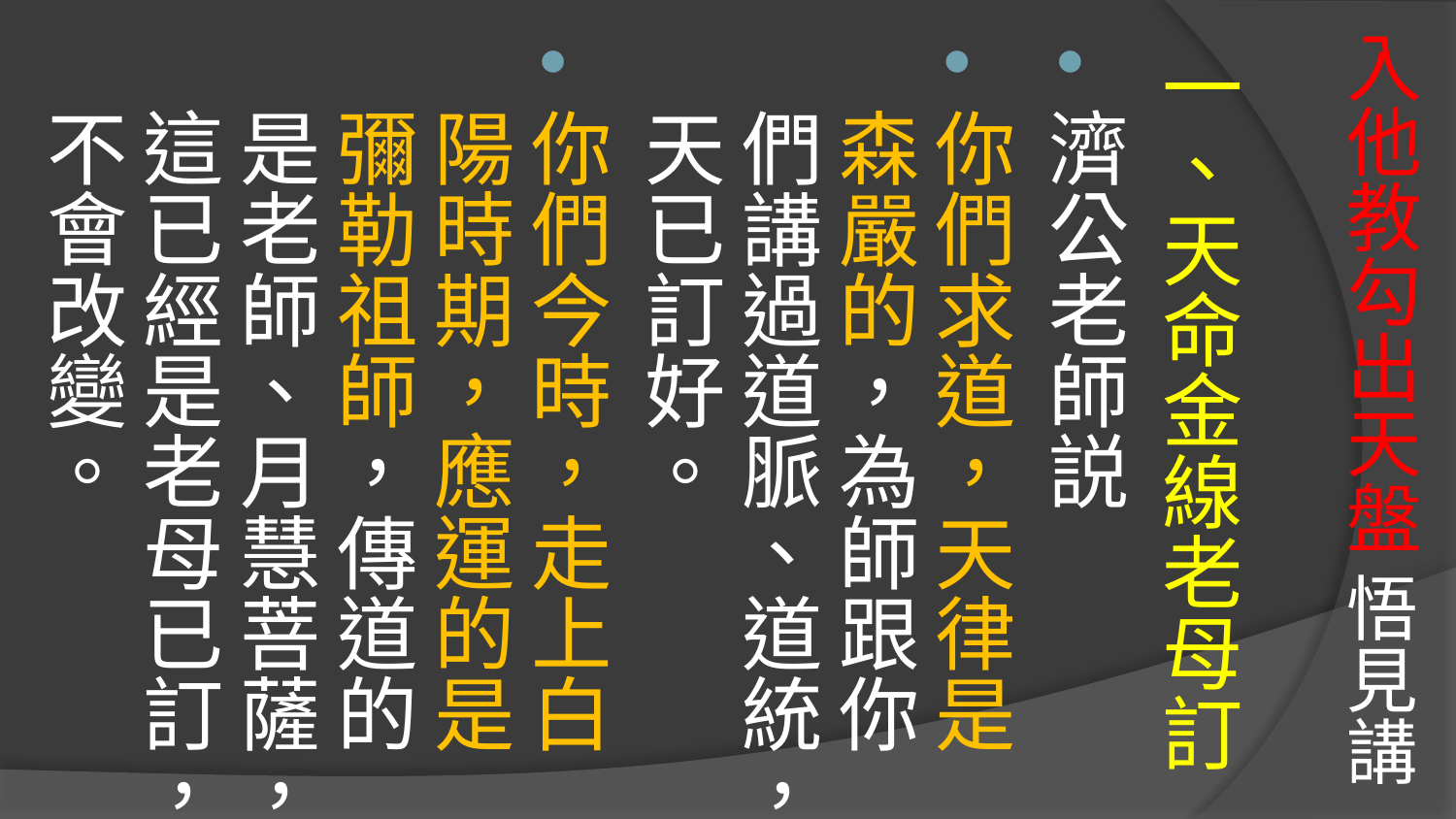

# 入他教勾出天盤 悟見講
一、天命金線老母訂
濟公老師説
你們求道，天律是森嚴的，為師跟你們講過道脈、道統，天已訂好。
你們今時，走上白陽時期，應運的是彌勒祖師，傳道的是老師、月慧菩薩，這已經是老母已訂，不會改變。